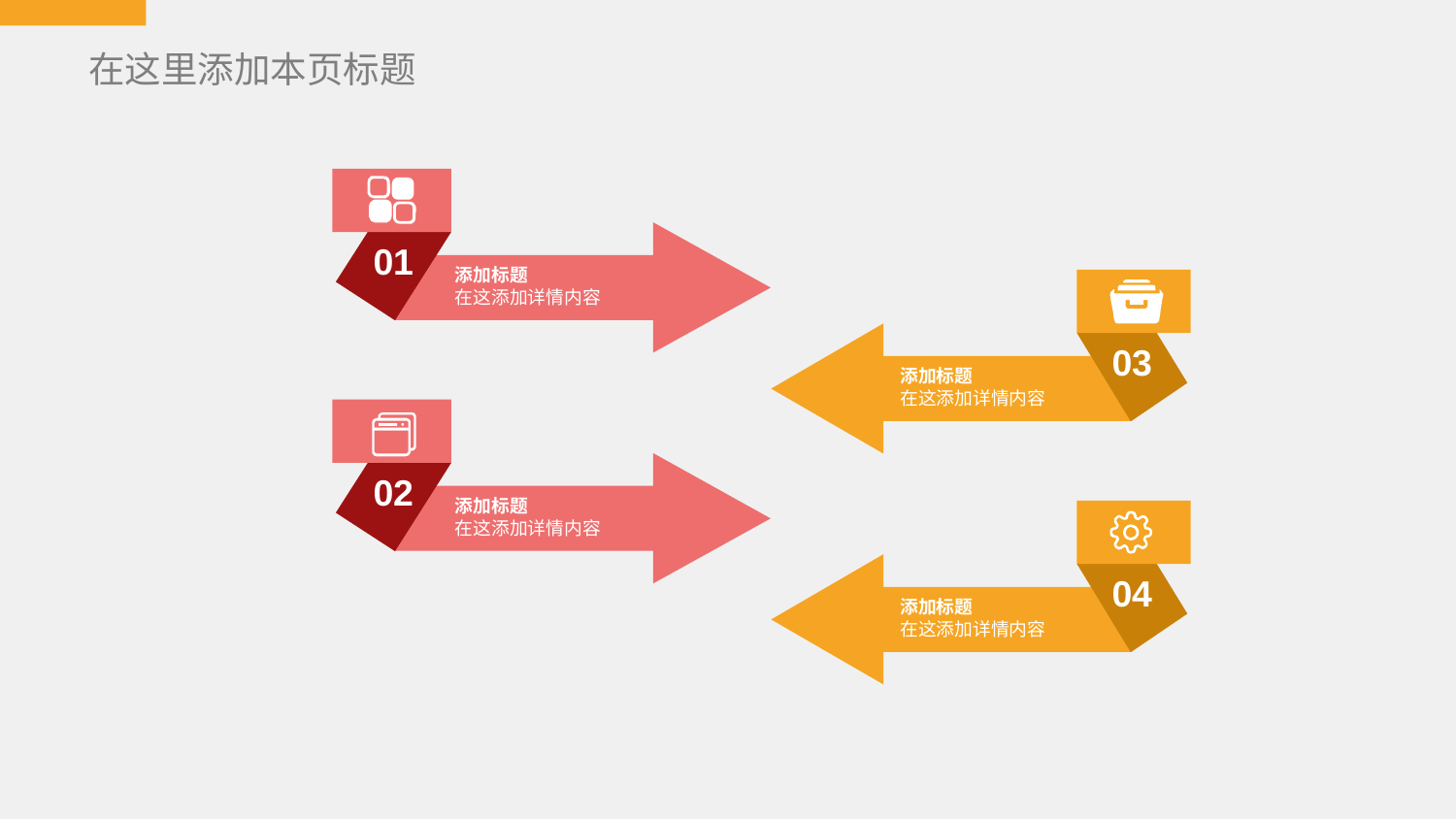

在这里添加本页标题

01
添加标题
在这添加详情内容

03
添加标题
在这添加详情内容

02
添加标题
在这添加详情内容

04
添加标题
在这添加详情内容